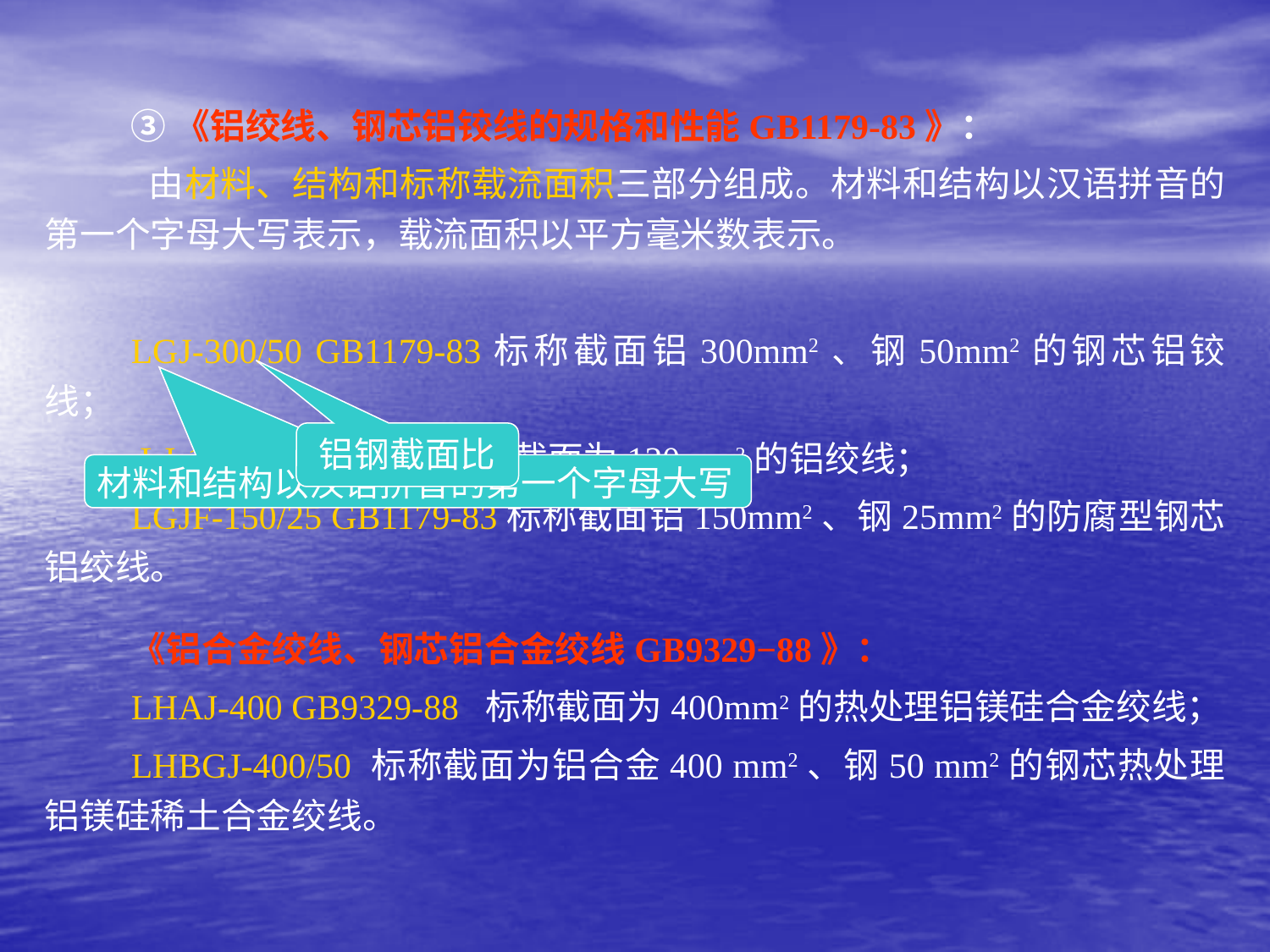

③《铝绞线、钢芯铝铰线的规格和性能GB1179-83》：
 由材料、结构和标称载流面积三部分组成。材料和结构以汉语拼音的第一个字母大写表示，载流面积以平方毫米数表示。

LGJ-300/50 GB1179-83标称截面铝300mm2、钢50mm2的钢芯铝铰线；
 LJ-120 GB1179-83  标称截面为120mm2的铝绞线；
LGJF-150/25 GB1179-83标称截面铝150mm2、钢25mm2的防腐型钢芯铝绞线。

《铝合金绞线、钢芯铝合金绞线GB9329−88》：
LHAJ-400 GB9329-88  标称截面为400mm2的热处理铝镁硅合金绞线；
LHBGJ-400/50 标称截面为铝合金400 mm2、钢50 mm2的钢芯热处理铝镁硅稀土合金绞线。
铝钢截面比

材料和结构以汉语拼音的第一个字母大写